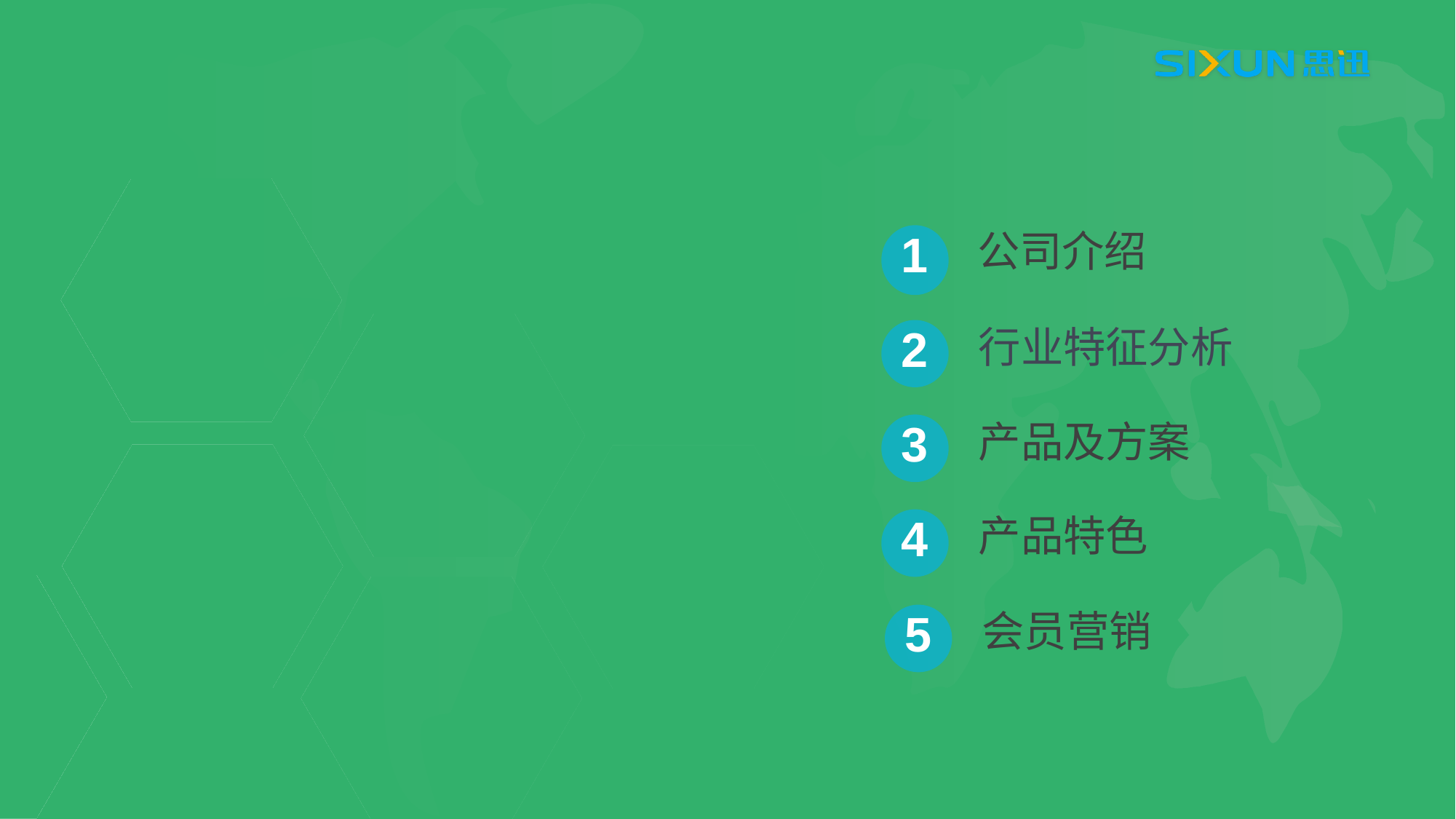

公司介绍

1
2

行业特征分析

3
产品及方案

产品特色
4

会员营销
5